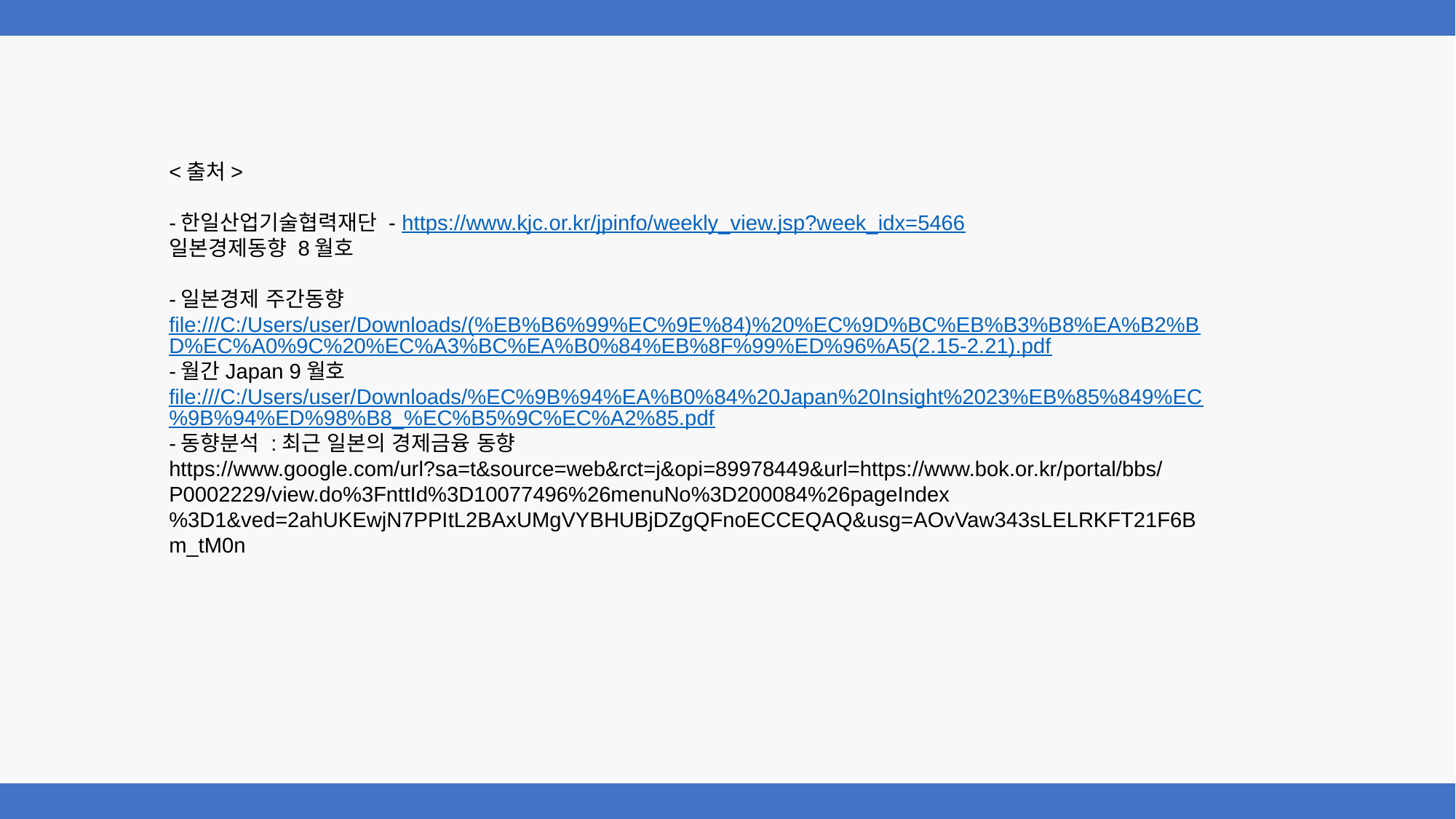

<출처>

-한일산업기술협력재단 - https://www.kjc.or.kr/jpinfo/weekly_view.jsp?week_idx=5466
일본경제동향 8월호

-일본경제 주간동향
file:///C:/Users/user/Downloads/(%EB%B6%99%EC%9E%84)%20%EC%9D%BC%EB%B3%B8%EA%B2%BD%EC%A0%9C%20%EC%A3%BC%EA%B0%84%EB%8F%99%ED%96%A5(2.15-2.21).pdf
-월간Japan 9월호
file:///C:/Users/user/Downloads/%EC%9B%94%EA%B0%84%20Japan%20Insight%2023%EB%85%849%EC%9B%94%ED%98%B8_%EC%B5%9C%EC%A2%85.pdf
-동향분석 :최근 일본의 경제금융 동향
https://www.google.com/url?sa=t&source=web&rct=j&opi=89978449&url=https://www.bok.or.kr/portal/bbs/P0002229/view.do%3FnttId%3D10077496%26menuNo%3D200084%26pageIndex%3D1&ved=2ahUKEwjN7PPItL2BAxUMgVYBHUBjDZgQFnoECCEQAQ&usg=AOvVaw343sLELRKFT21F6Bm_tM0n